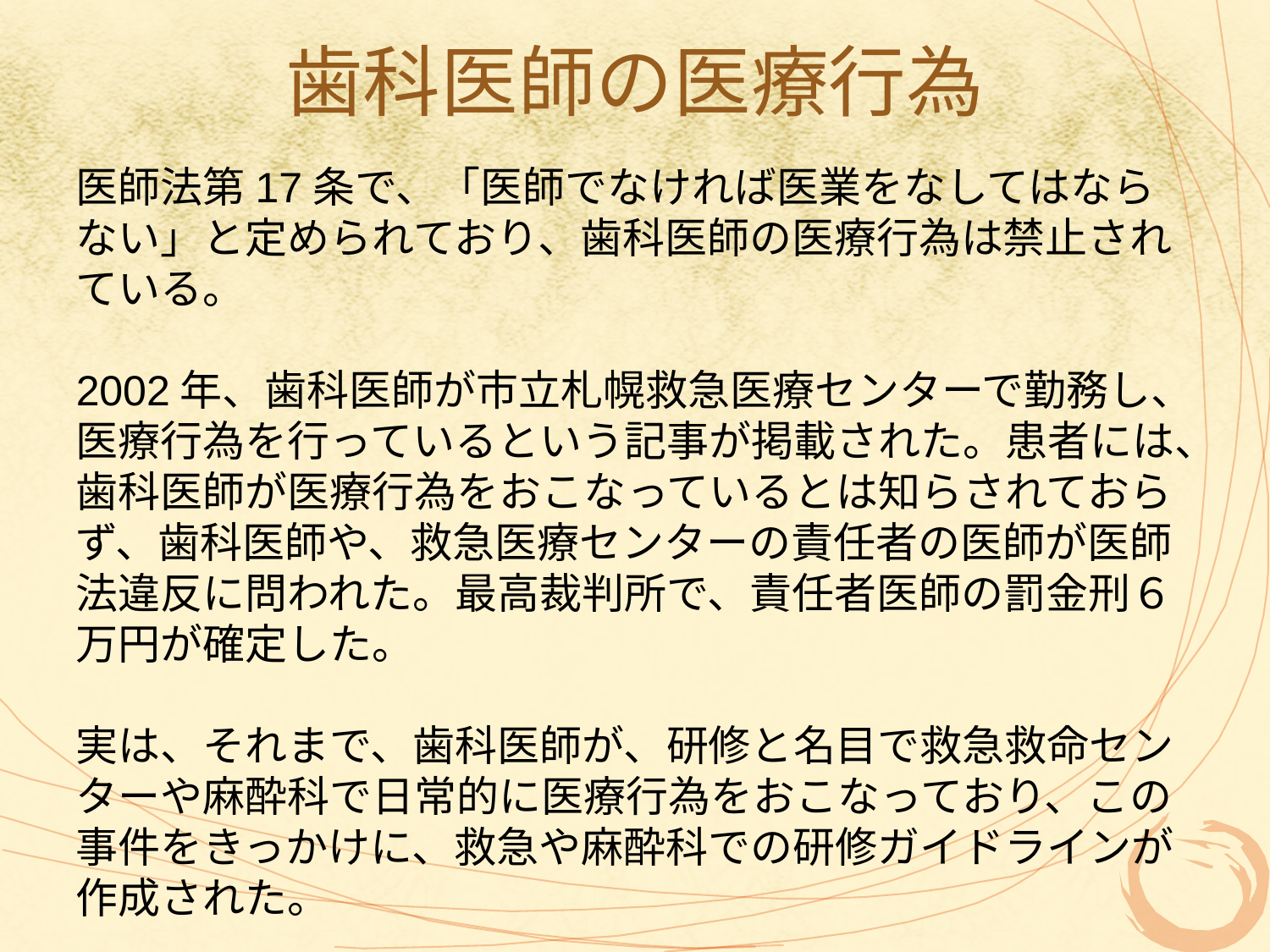

# 歯科医師の医療行為
医師法第17条で、「医師でなければ医業をなしてはならない」と定められており、歯科医師の医療行為は禁止されている。

2002年、歯科医師が市立札幌救急医療センターで勤務し、医療行為を行っているという記事が掲載された。患者には、歯科医師が医療行為をおこなっているとは知らされておらず、歯科医師や、救急医療センターの責任者の医師が医師法違反に問われた。最高裁判所で、責任者医師の罰金刑６万円が確定した。

実は、それまで、歯科医師が、研修と名目で救急救命センターや麻酔科で日常的に医療行為をおこなっており、この事件をきっかけに、救急や麻酔科での研修ガイドラインが作成された。